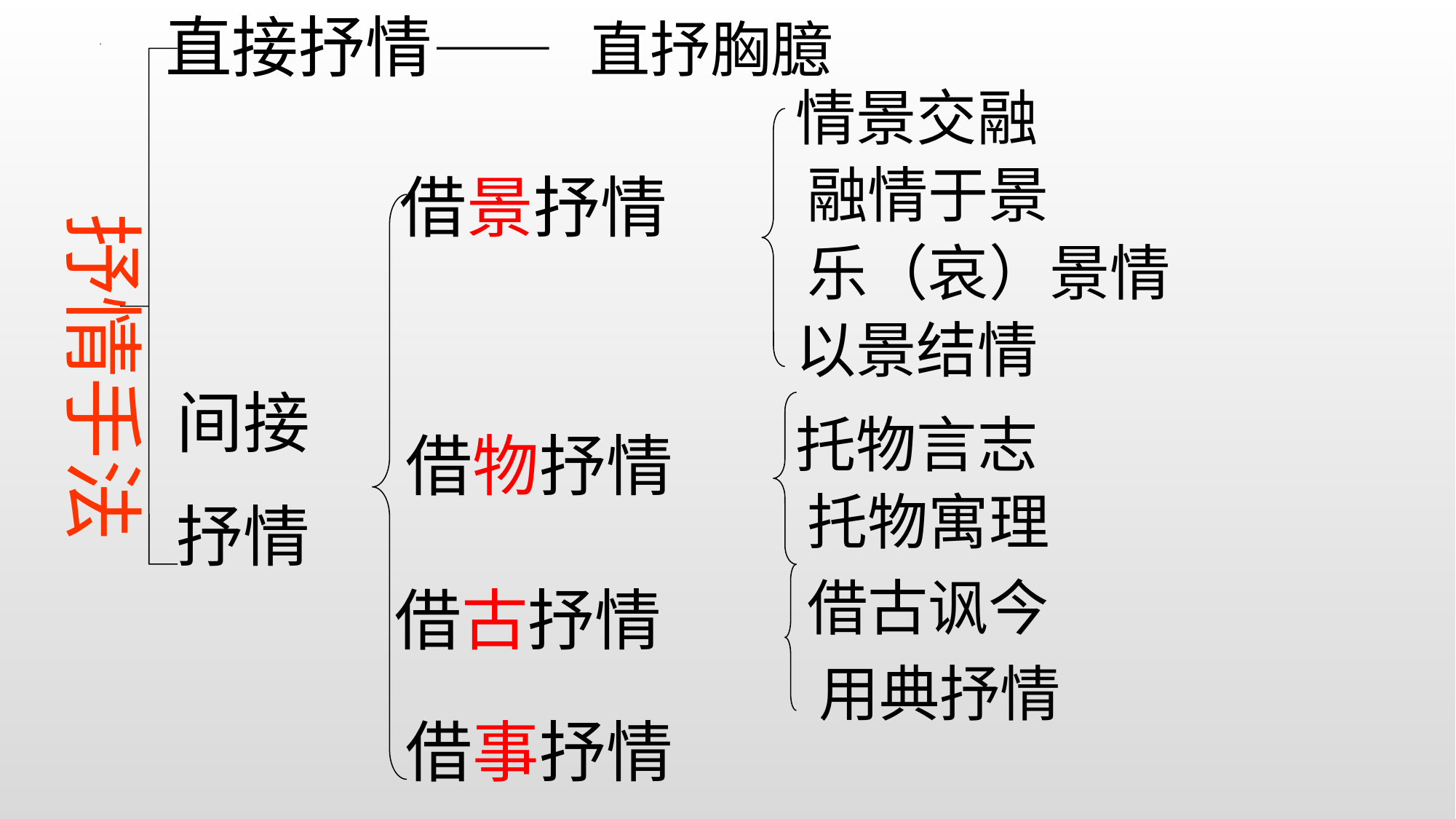

直接抒情——
直抒胸臆

情景交融

融情于景
 借景抒情

抒情手法
乐（哀）景情
以景结情
间接
抒情

托物言志
借物抒情

托物寓理

借古讽今
借古抒情
用典抒情
借事抒情